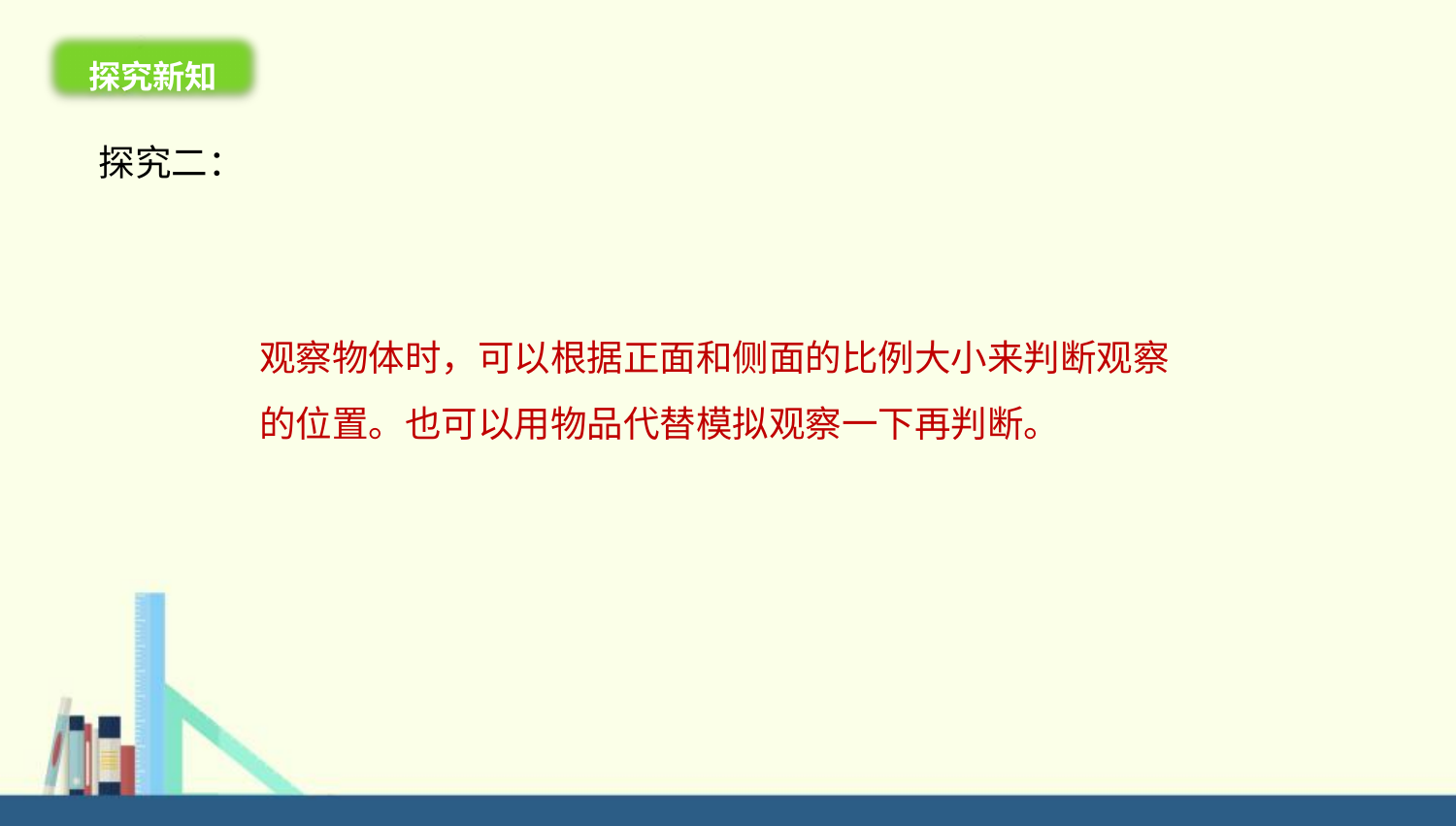

探究新知
探究二：
观察物体时，可以根据正面和侧面的比例大小来判断观察的位置。也可以用物品代替模拟观察一下再判断。